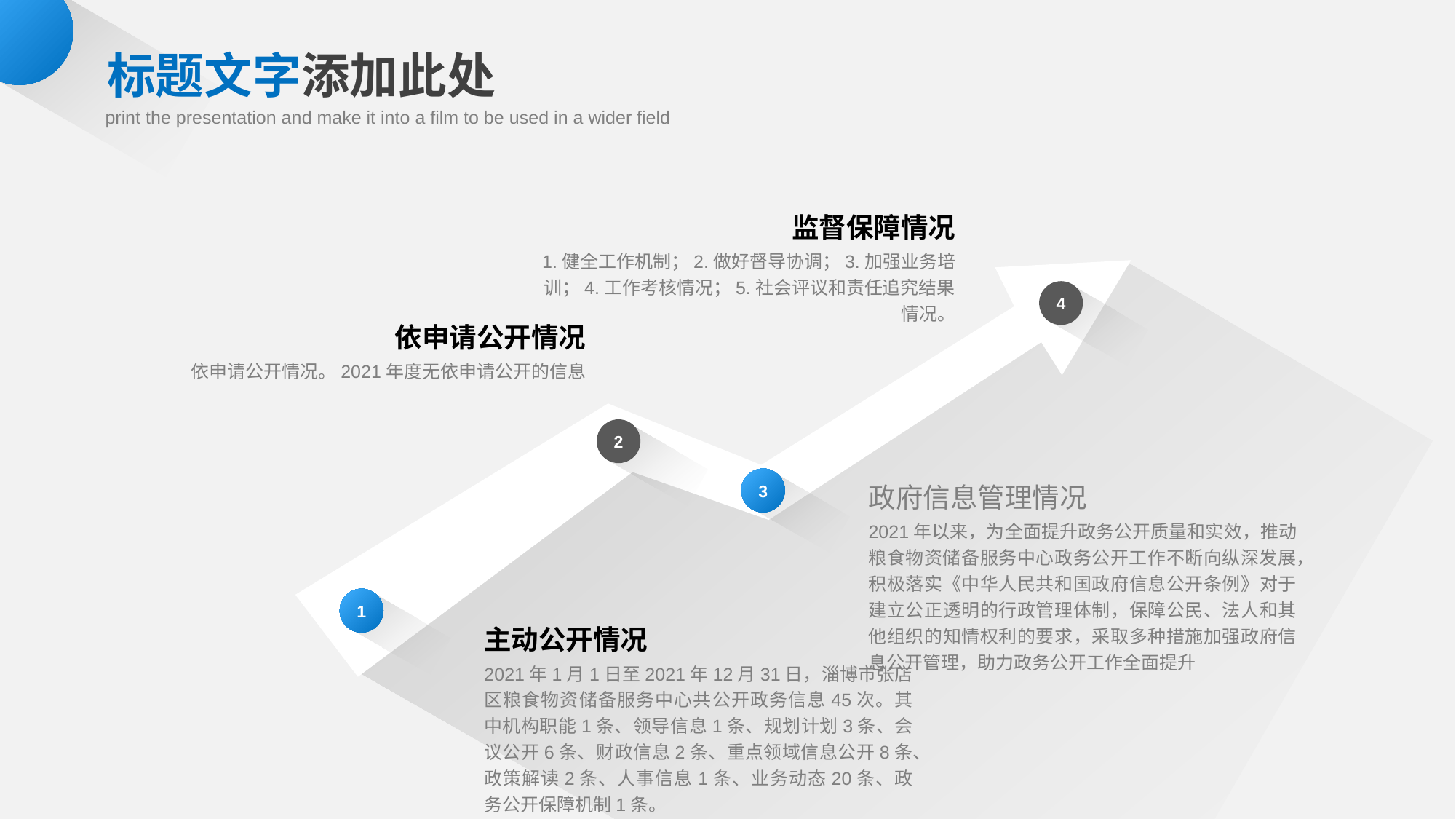

标题文字添加此处
print the presentation and make it into a film to be used in a wider field

监督保障情况
1.健全工作机制；2.做好督导协调；3.加强业务培训；4.工作考核情况；5.社会评议和责任追究结果情况。

4

依申请公开情况
依申请公开情况。2021年度无依申请公开的信息
2

政府信息管理情况
2021年以来，为全面提升政务公开质量和实效，推动粮食物资储备服务中心政务公开工作不断向纵深发展，积极落实《中华人民共和国政府信息公开条例》对于建立公正透明的行政管理体制，保障公民、法人和其他组织的知情权利的要求，采取多种措施加强政府信息公开管理，助力政务公开工作全面提升
3

1
主动公开情况
2021年1月1日至2021年12月31日，淄博市张店区粮食物资储备服务中心共公开政务信息45次。其中机构职能1条、领导信息1条、规划计划3条、会议公开6条、财政信息2条、重点领域信息公开8条、政策解读2条、人事信息1条、业务动态20条、政务公开保障机制1条。